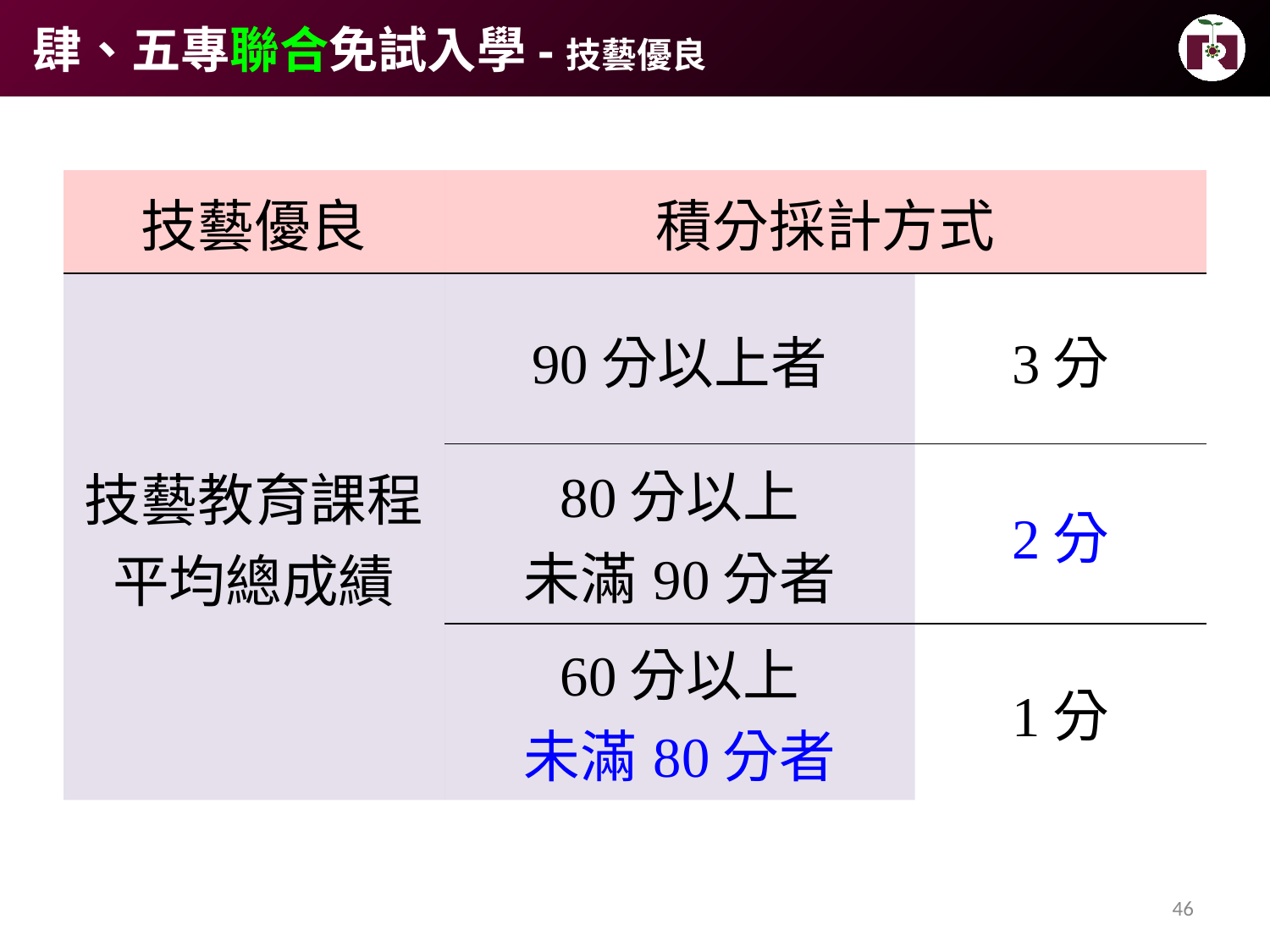

肆、五專聯合免試入學-技藝優良
| 技藝優良 | 積分採計方式 |  |
| --- | --- | --- |
| 技藝教育課程平均總成績 | 90分以上者 | 3分 |
|  | 80分以上 未滿90分者 | 2分 |
|  | 60分以上 未滿80分者 | 1分 |
46